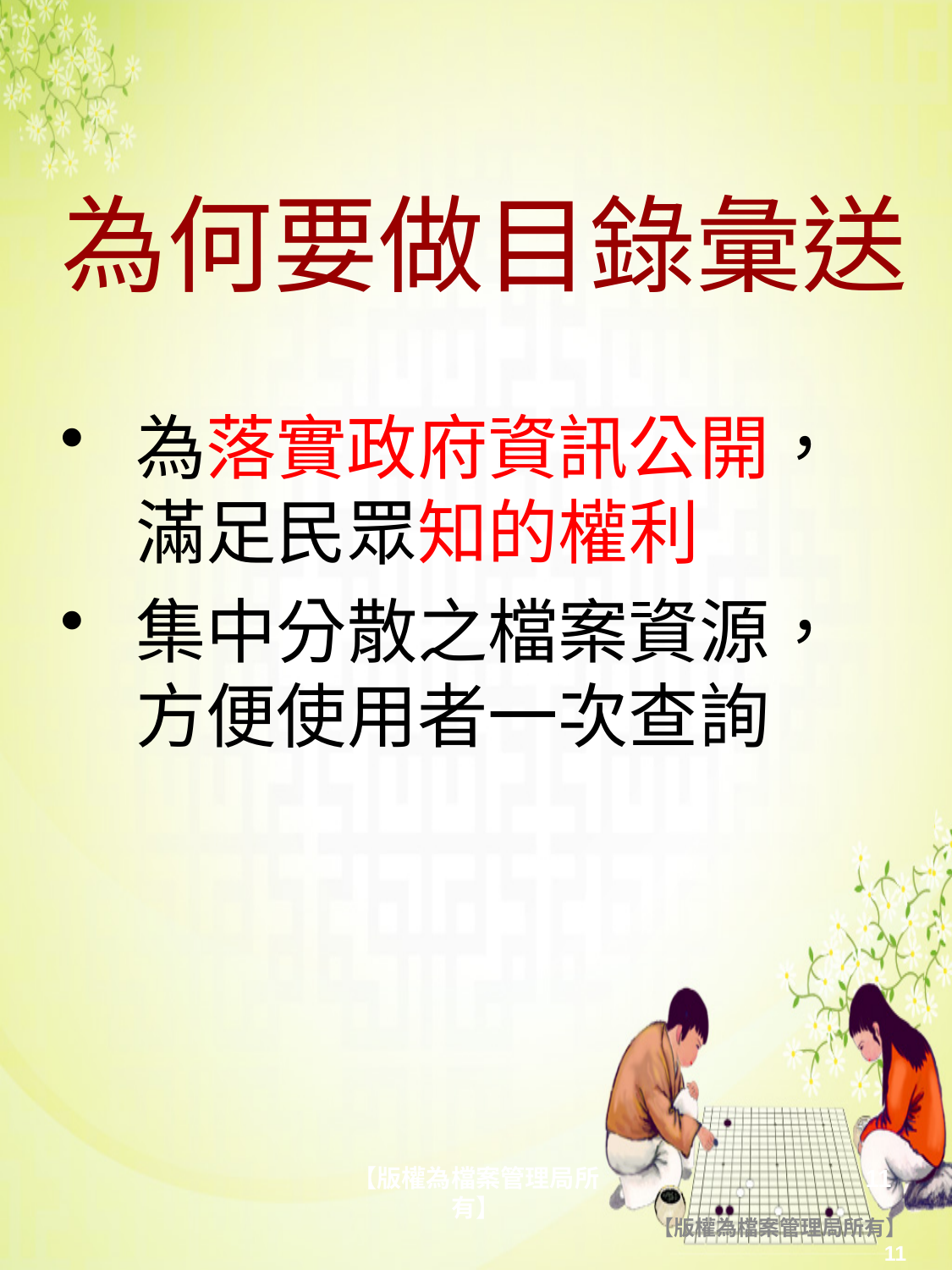

# 為何要做目錄彙送
為落實政府資訊公開，滿足民眾知的權利
集中分散之檔案資源，方便使用者一次查詢
【版權為檔案管理局所有】
11
【版權為檔案管理局所有】
11